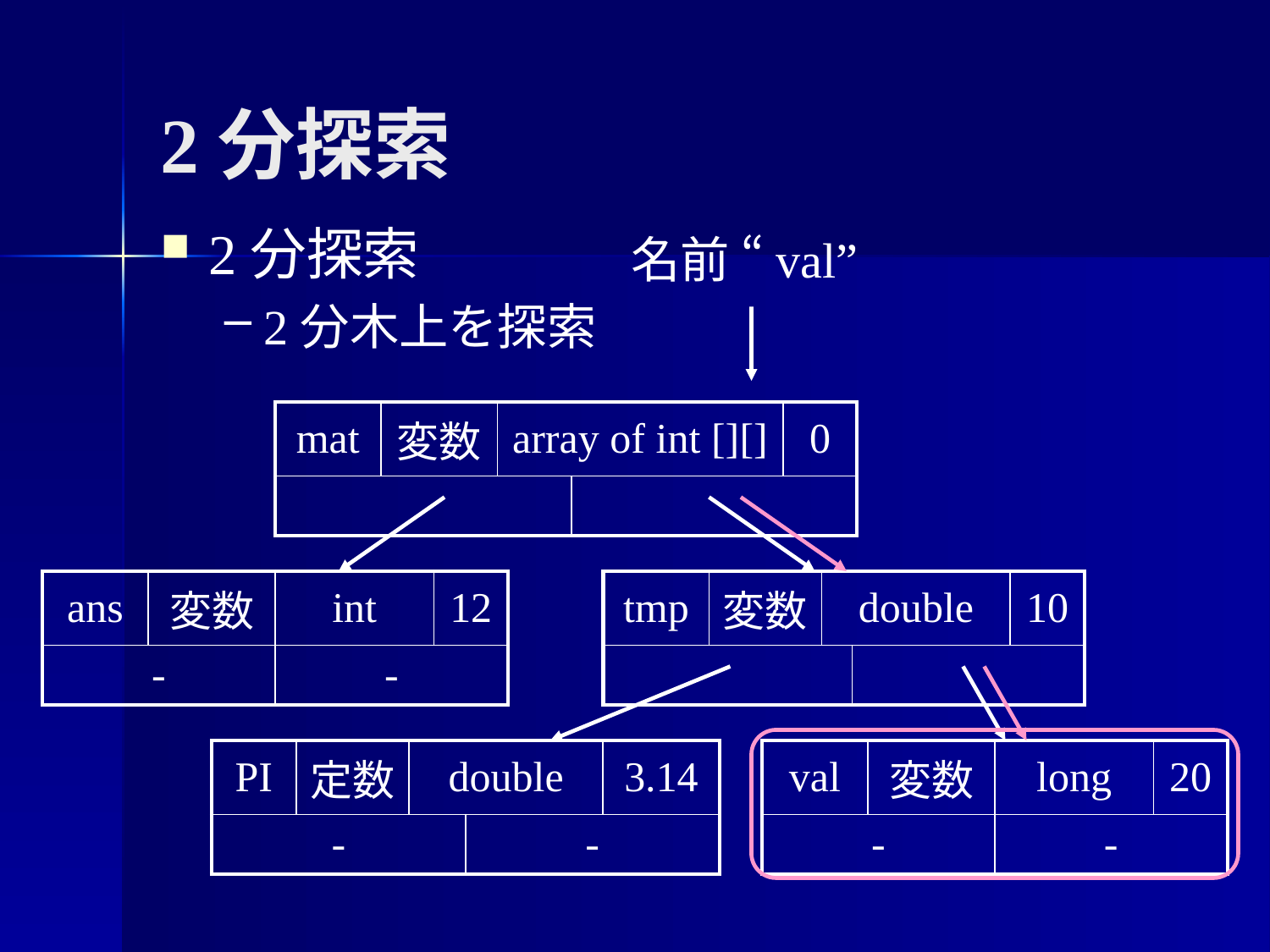

2分探索
2分探索
2分木上を探索
名前 “val”

| mat | 変数 | array of int [][] |  | 0 |
| --- | --- | --- | --- | --- |
|  |  |  |  |  |

| ans | 変数 | int | 12 |
| --- | --- | --- | --- |
| - |  | - |  |
| tmp | 変数 | double |  | 10 |
| --- | --- | --- | --- | --- |
|  |  |  |  |  |

| PI | 定数 | double |  | 3.14 |
| --- | --- | --- | --- | --- |
| - |  |  | - |  |
| val | 変数 | long | 20 |
| --- | --- | --- | --- |
| - |  | - |  |